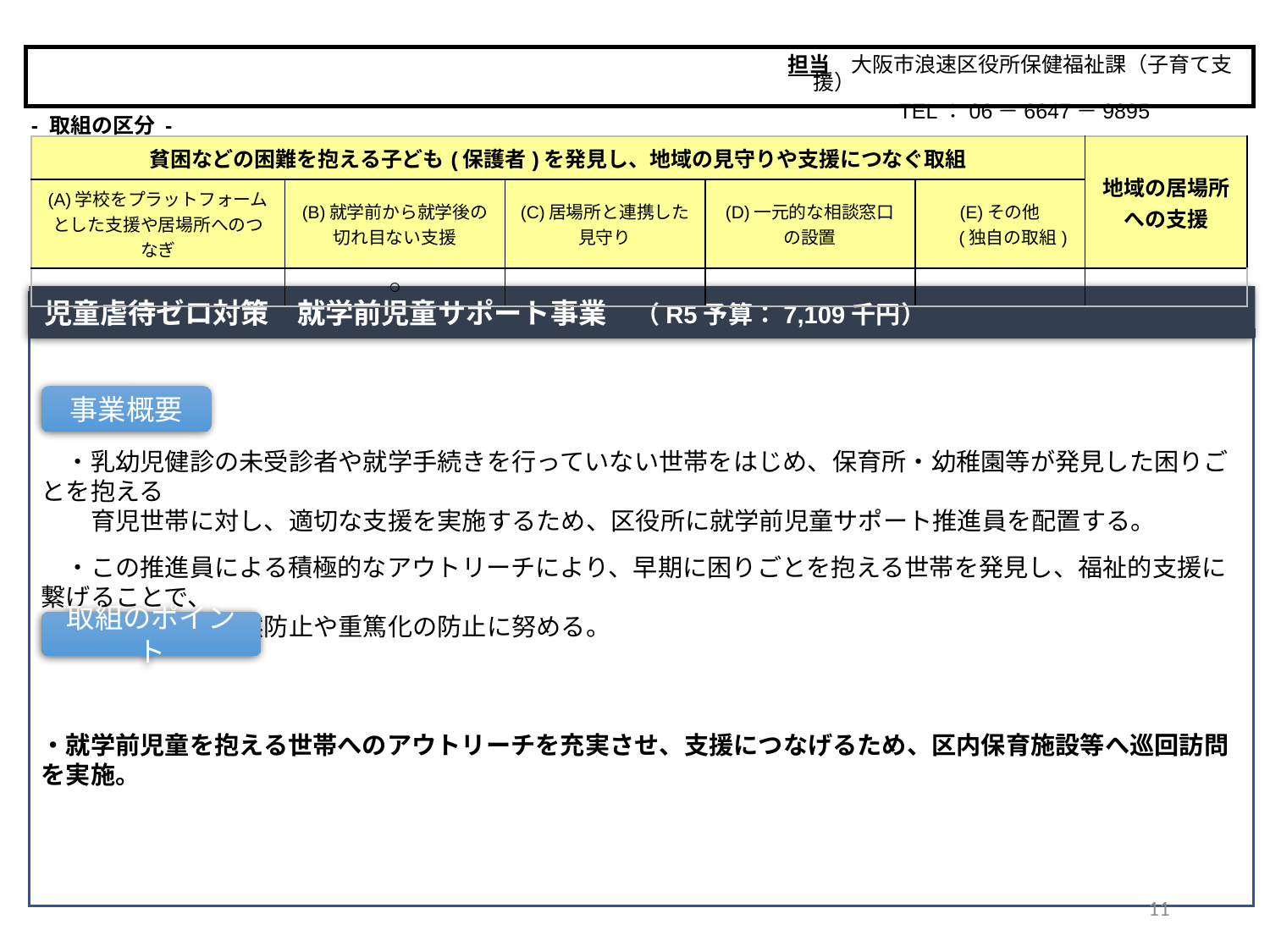

担当　大阪市浪速区役所保健福祉課（子育て支援）
　　　　　TEL：06－6647－9895

大阪市
- 取組の区分 -
| 貧困などの困難を抱える子ども(保護者)を発見し、地域の見守りや支援につなぐ取組 |  |  |  |  | 地域の居場所 への支援 |
| --- | --- | --- | --- | --- | --- |
| (A)学校をプラットフォームとした支援や居場所へのつなぎ | (B)就学前から就学後の 切れ目ない支援 | (C)居場所と連携した 見守り | (D)一元的な相談窓口 の設置 | (E)その他 　 (独自の取組) |  |
|  | ○ |  |  |  |  |
児童虐待ゼロ対策　就学前児童サポート事業　（R5予算：7,109千円）

　・乳幼児健診の未受診者や就学手続きを行っていない世帯をはじめ、保育所・幼稚園等が発見した困りごとを抱える
　　育児世帯に対し、適切な支援を実施するため、区役所に就学前児童サポート推進員を配置する。

　・この推進員による積極的なアウトリーチにより、早期に困りごとを抱える世帯を発見し、福祉的支援に繋げることで、
　　児童虐待の未然防止や重篤化の防止に努める。

・就学前児童を抱える世帯へのアウトリーチを充実させ、支援につなげるため、区内保育施設等へ巡回訪問を実施。

事業概要
取組のポイント
11